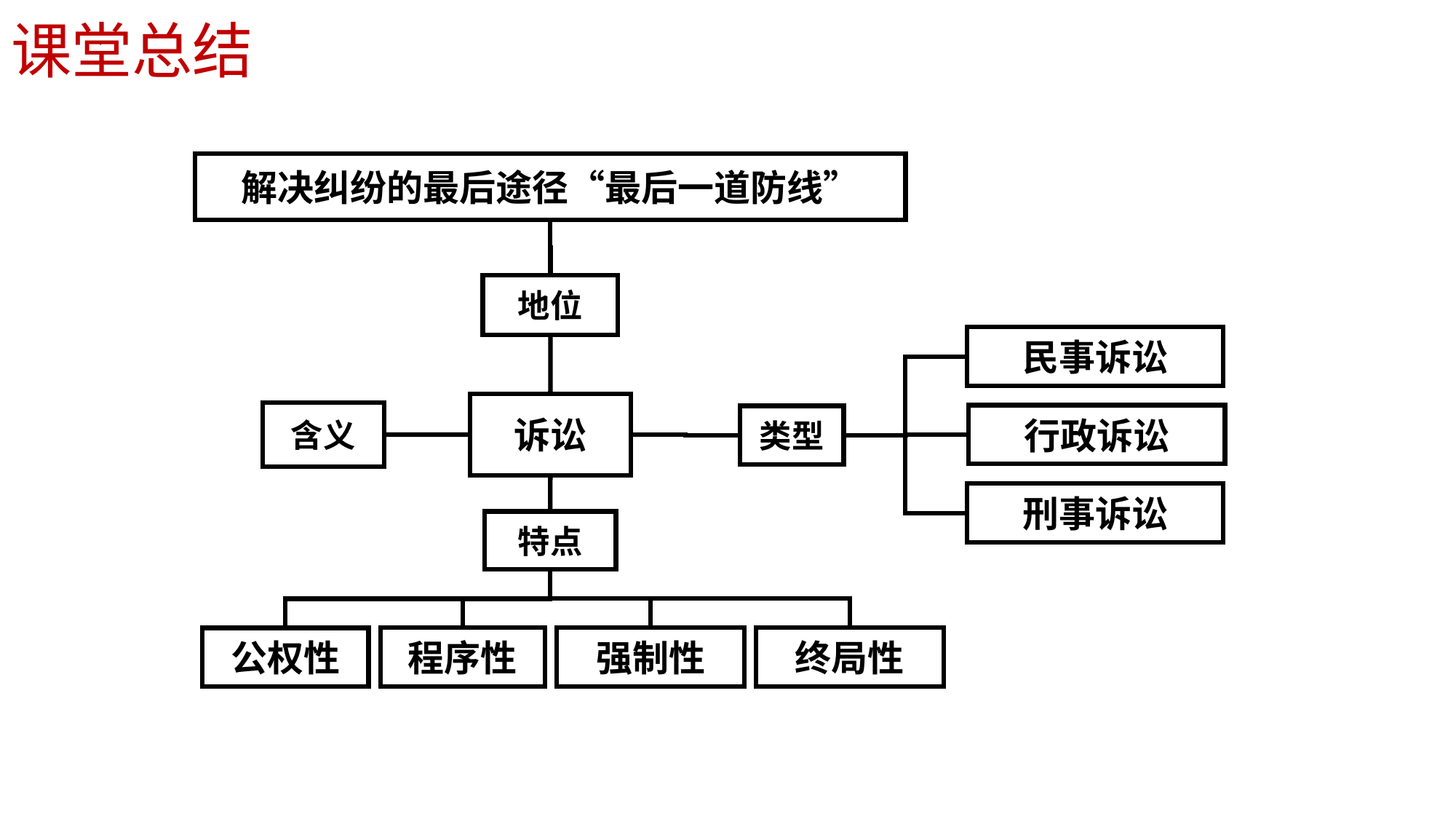

课堂总结
解决纠纷的最后途径“最后一道防线”
地位
民事诉讼
诉讼
含义
行政诉讼
类型
刑事诉讼
特点
程序性
强制性
终局性
公权性